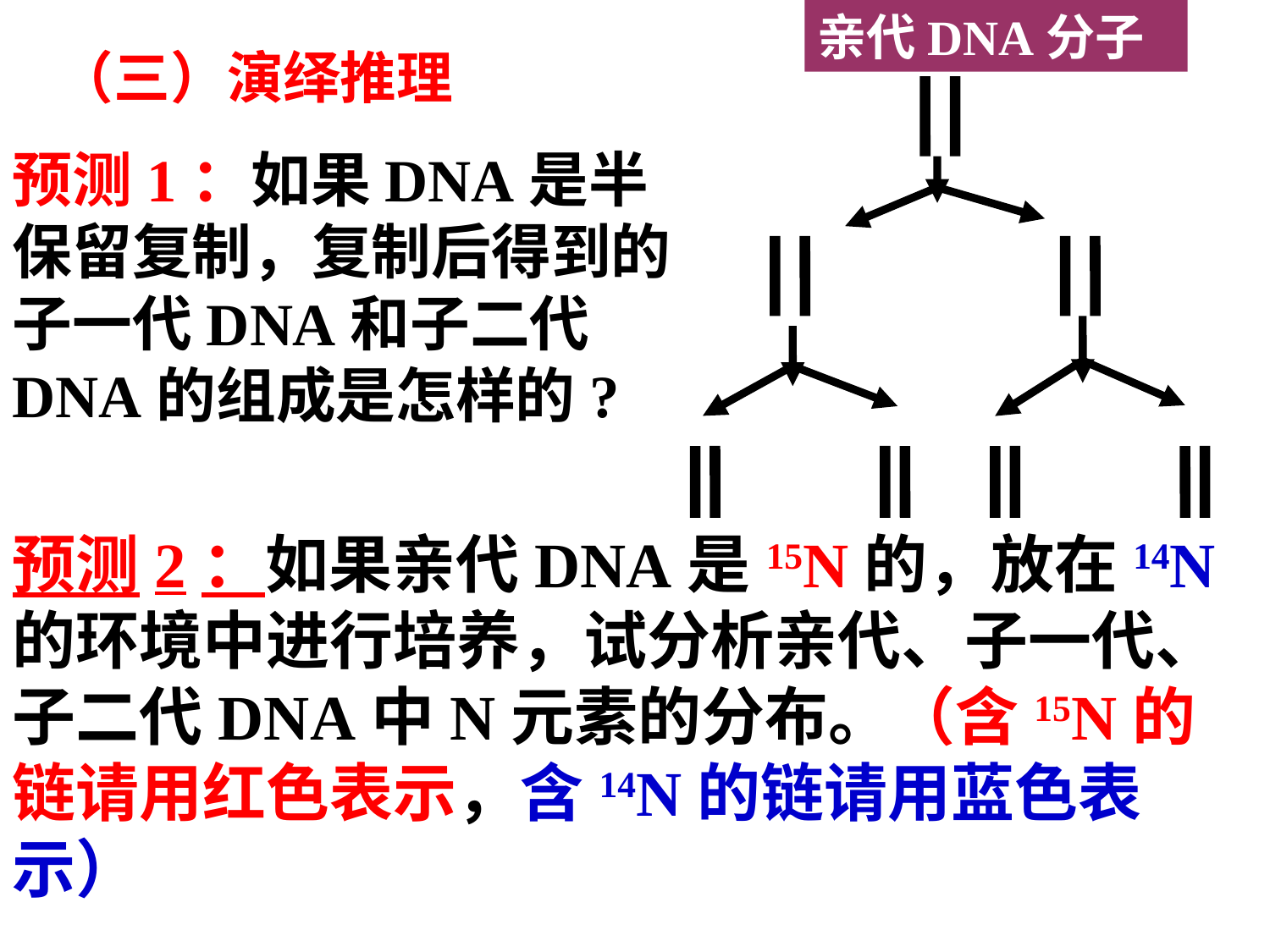

亲代DNA分子

（三）演绎推理
预测1：如果DNA是半保留复制，复制后得到的子一代DNA和子二代DNA的组成是怎样的?

预测2：如果亲代DNA是15N的，放在14N的环境中进行培养，试分析亲代、子一代、子二代DNA中N元素的分布。（含15N的链请用红色表示，含14N的链请用蓝色表示）